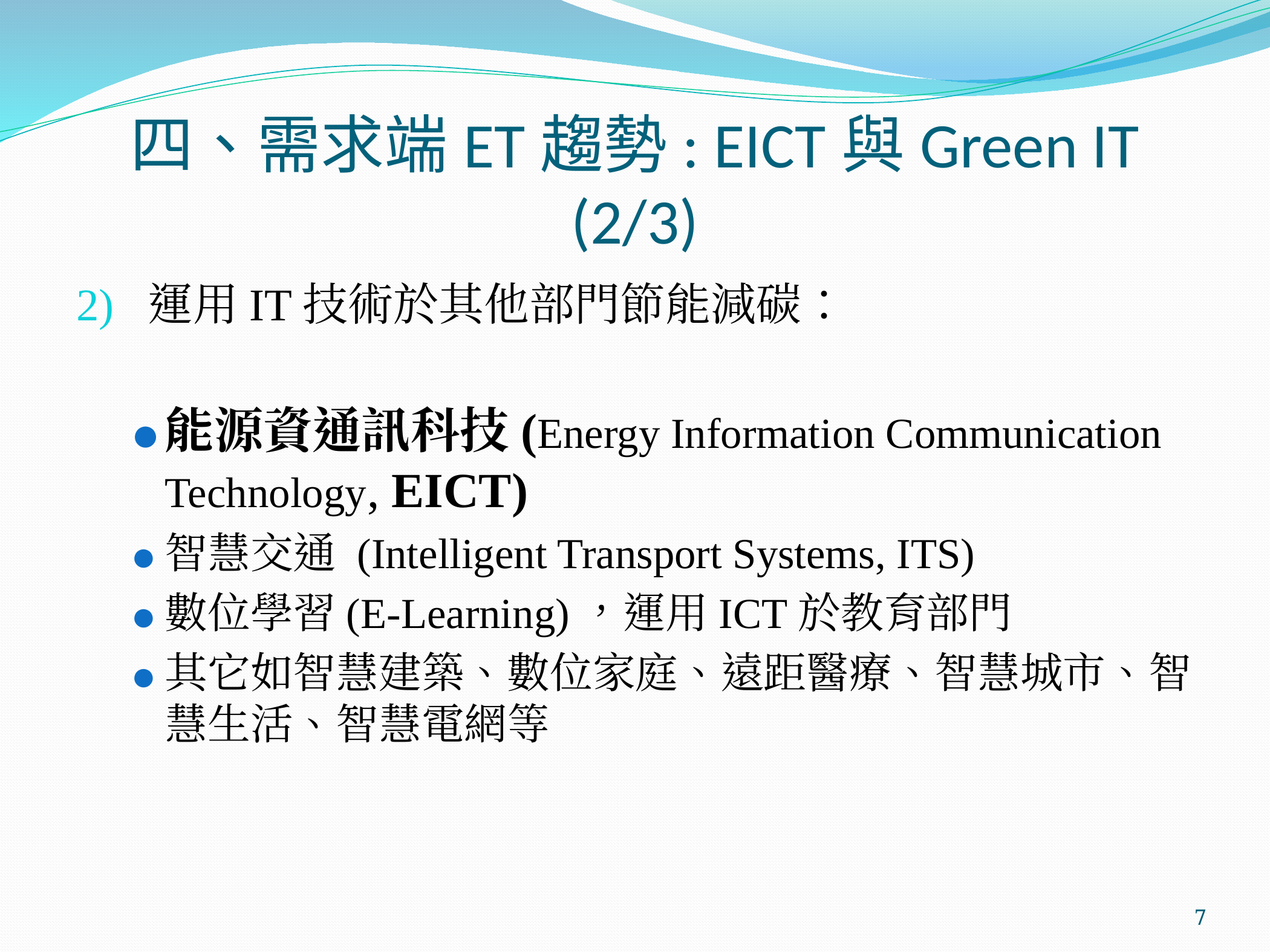

# 四、需求端ET趨勢: EICT與Green IT (2/3)
運用IT技術於其他部門節能減碳：

能源資通訊科技(Energy Information Communication Technology, EICT)
智慧交通 (Intelligent Transport Systems, ITS)
數位學習(E-Learning)，運用ICT於教育部門
其它如智慧建築、數位家庭、遠距醫療、智慧城市、智慧生活、智慧電網等
7